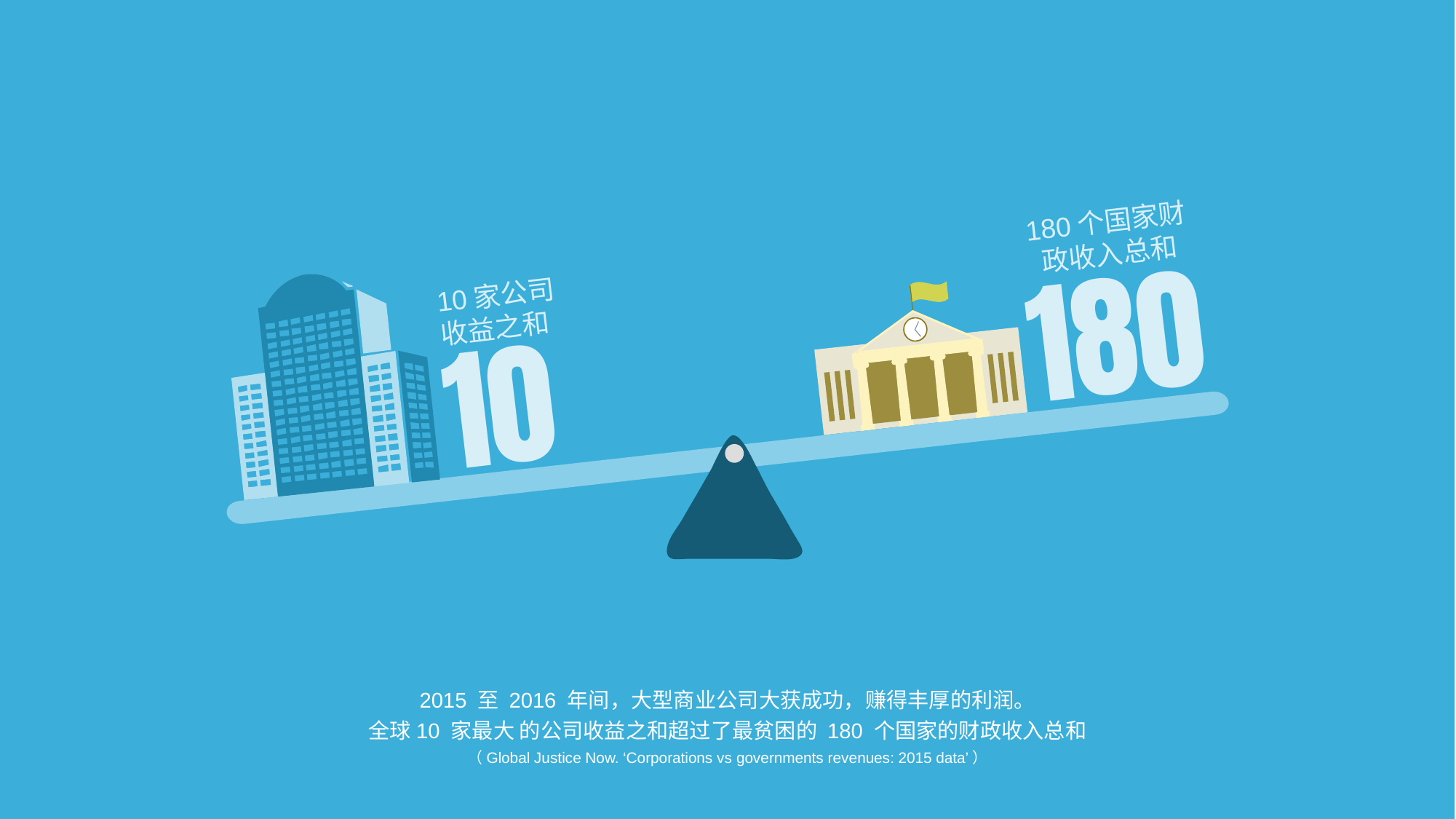

180个国家财政收入总和
180

10家公司收益之和
10

2015 至 2016 年间，大型商业公司大获成功，赚得丰厚的利润。
全球10 家最大 的公司收益之和超过了最贫困的 180 个国家的财政收入总和
（Global Justice Now. ‘Corporations vs governments revenues: 2015 data’）